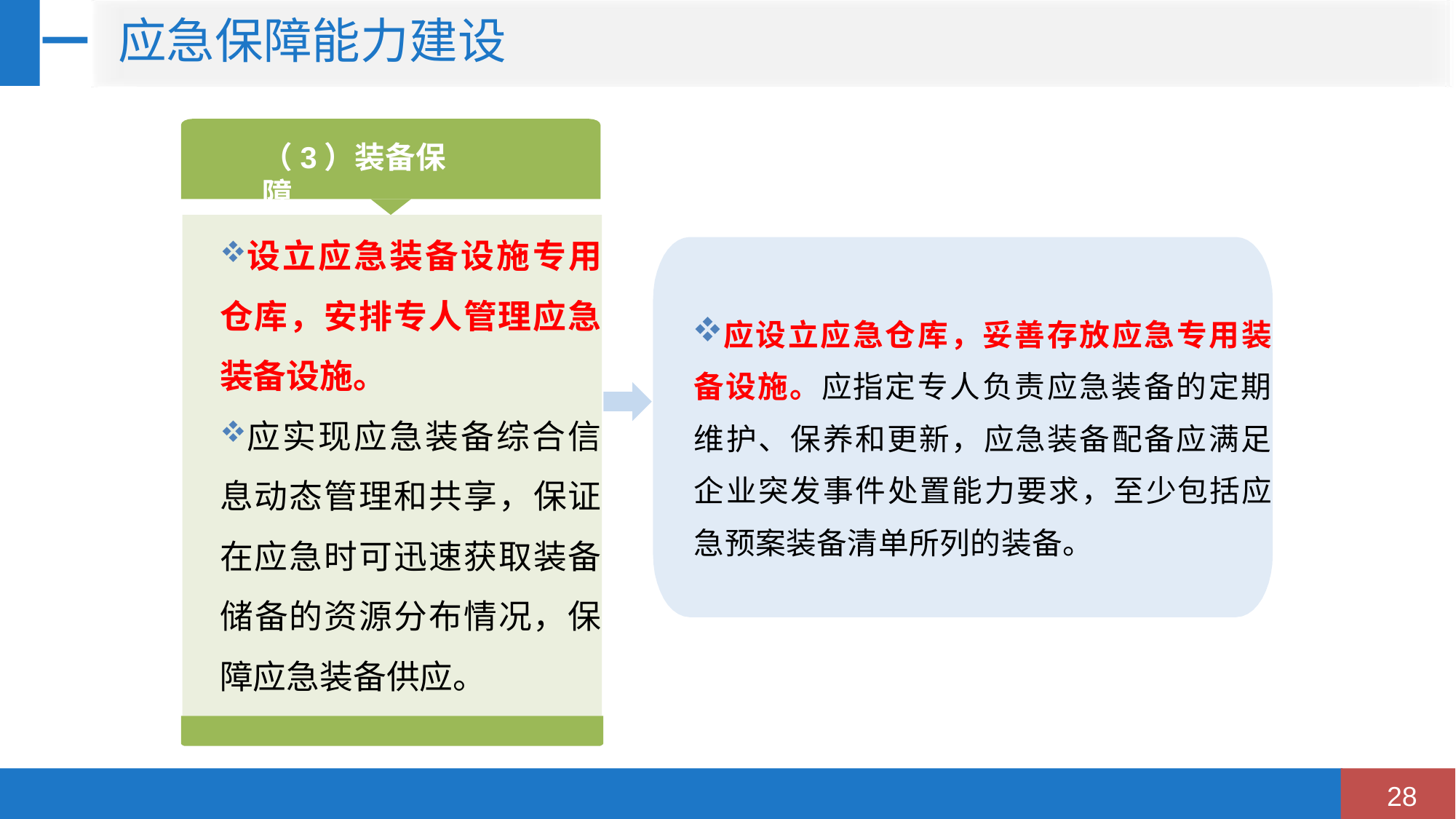

# 应急保障能力建设
一

（3）装备保障
设立应急装备设施专用仓库，安排专人管理应急装备设施。
应实现应急装备综合信息动态管理和共享，保证在应急时可迅速获取装备储备的资源分布情况，保障应急装备供应。

应设立应急仓库，妥善存放应急专用装备设施。应指定专人负责应急装备的定期维护、保养和更新，应急装备配备应满足企业突发事件处置能力要求，至少包括应急预案装备清单所列的装备。

28